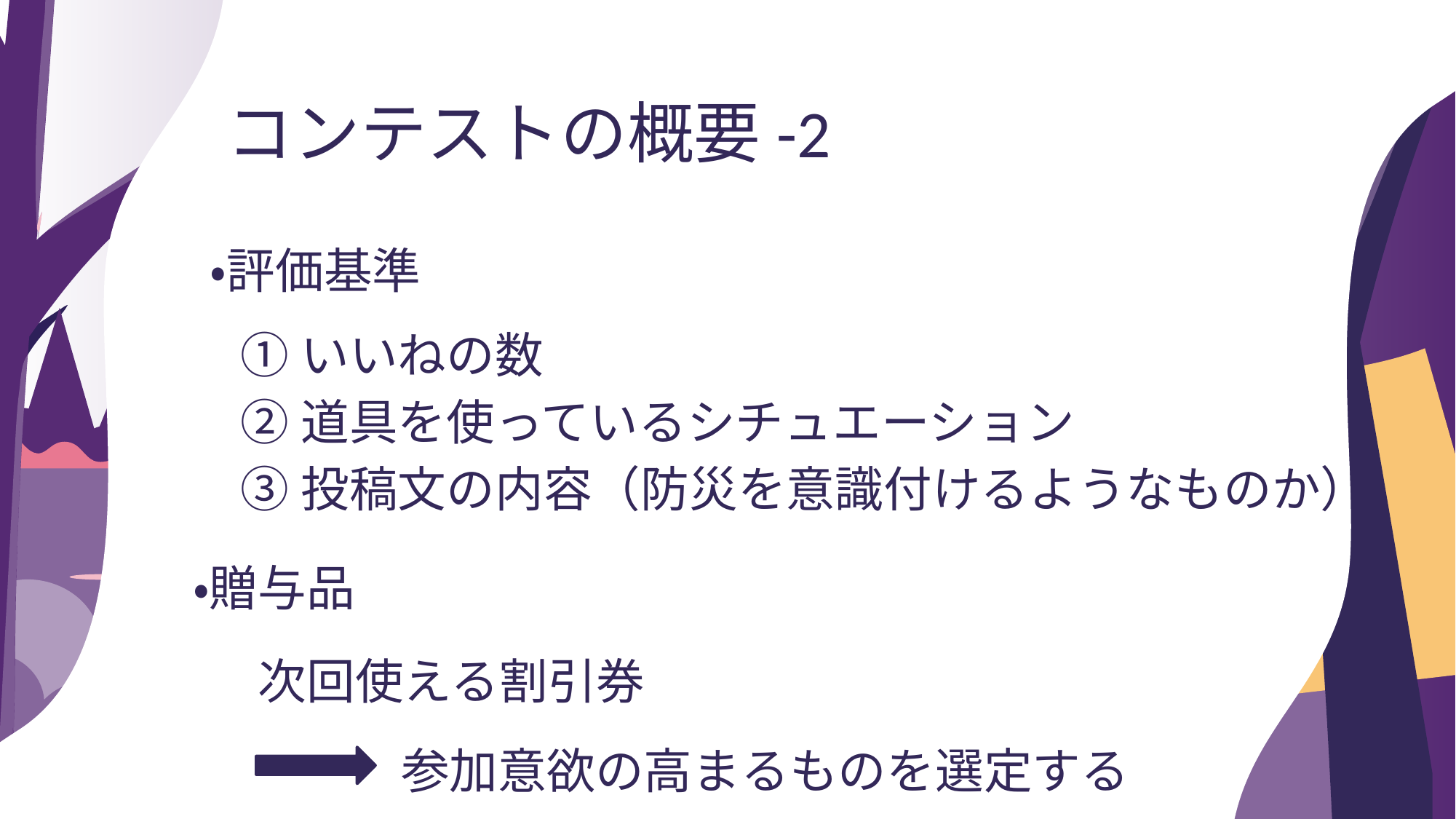

コンテストの概要-2
・評価基準
①いいねの数
②道具を使っているシチュエーション
③投稿文の内容（防災を意識付けるようなものか）
・贈与品
次回使える割引券
参加意欲の高まるものを選定する